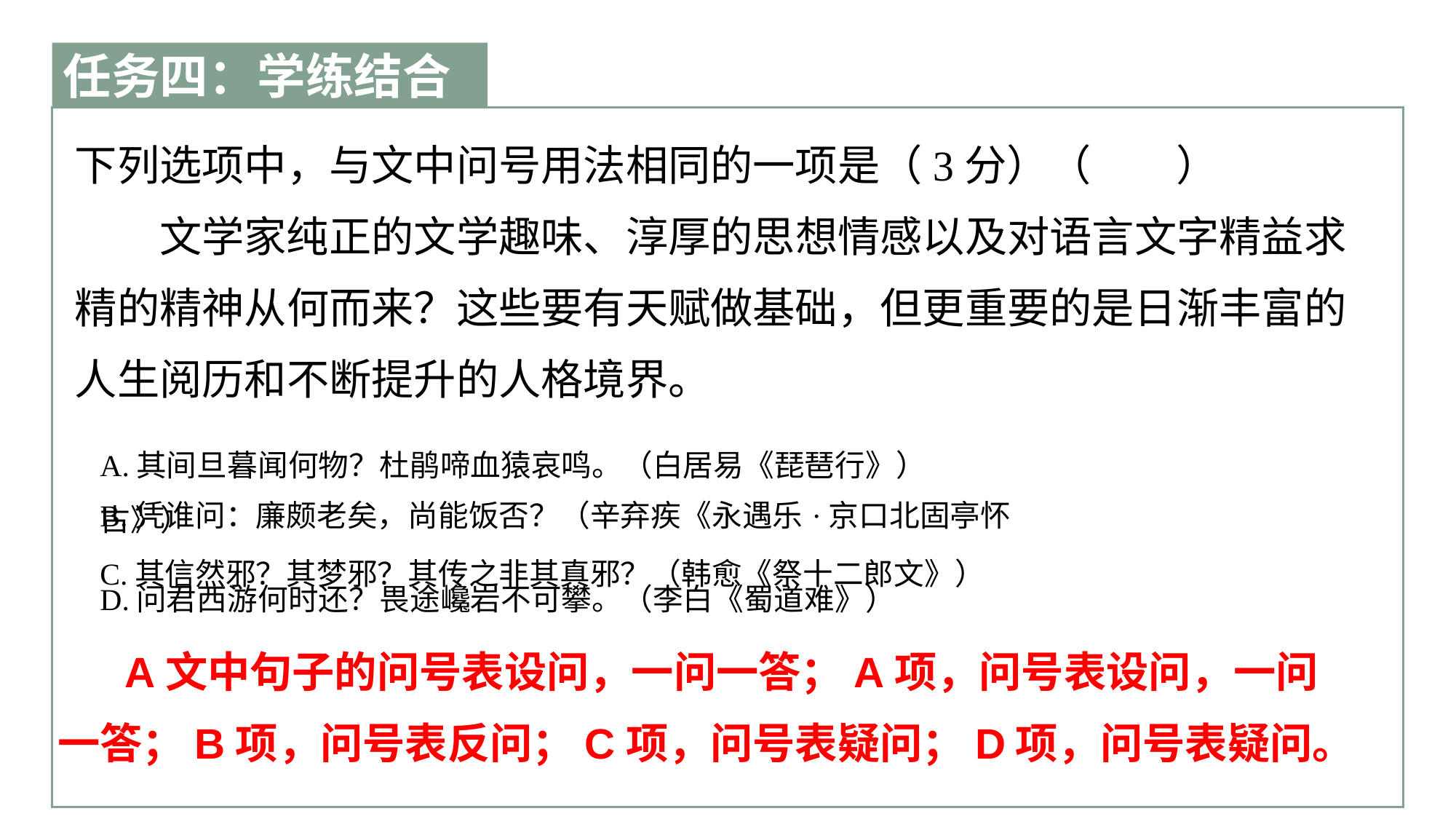

任务四：学练结合

下列选项中，与文中问号用法相同的一项是（3分）（　　）
　　文学家纯正的文学趣味、淳厚的思想情感以及对语言文字精益求精的精神从何而来？这些要有天赋做基础，但更重要的是日渐丰富的人生阅历和不断提升的人格境界。

点击输入文本信息，简要陈述文本信息，字体大小可调节。点击输入文本信息，简要陈述文本信息，字体大小可调节。
点击输入文本信息，简要陈述文本信息，字体大小可调节。点击输入文本信息，简要陈述文本信息，字体大小可调节。
| A.其间旦暮闻何物？杜鹃啼血猿哀鸣。（白居易《琵琶行》） |
| --- |
| B.凭谁问：廉颇老矣，尚能饭否？（辛弃疾《永遇乐·京口北固亭怀古》） |
| C.其信然邪？其梦邪？其传之非其真邪？（韩愈《祭十二郎文》） |
| D.问君西游何时还？畏途巉岩不可攀。（李白《蜀道难》） |
        A文中句子的问号表设问，一问一答；A项，问号表设问，一问一答；B项，问号表反问；C项，问号表疑问；D项，问号表疑问。